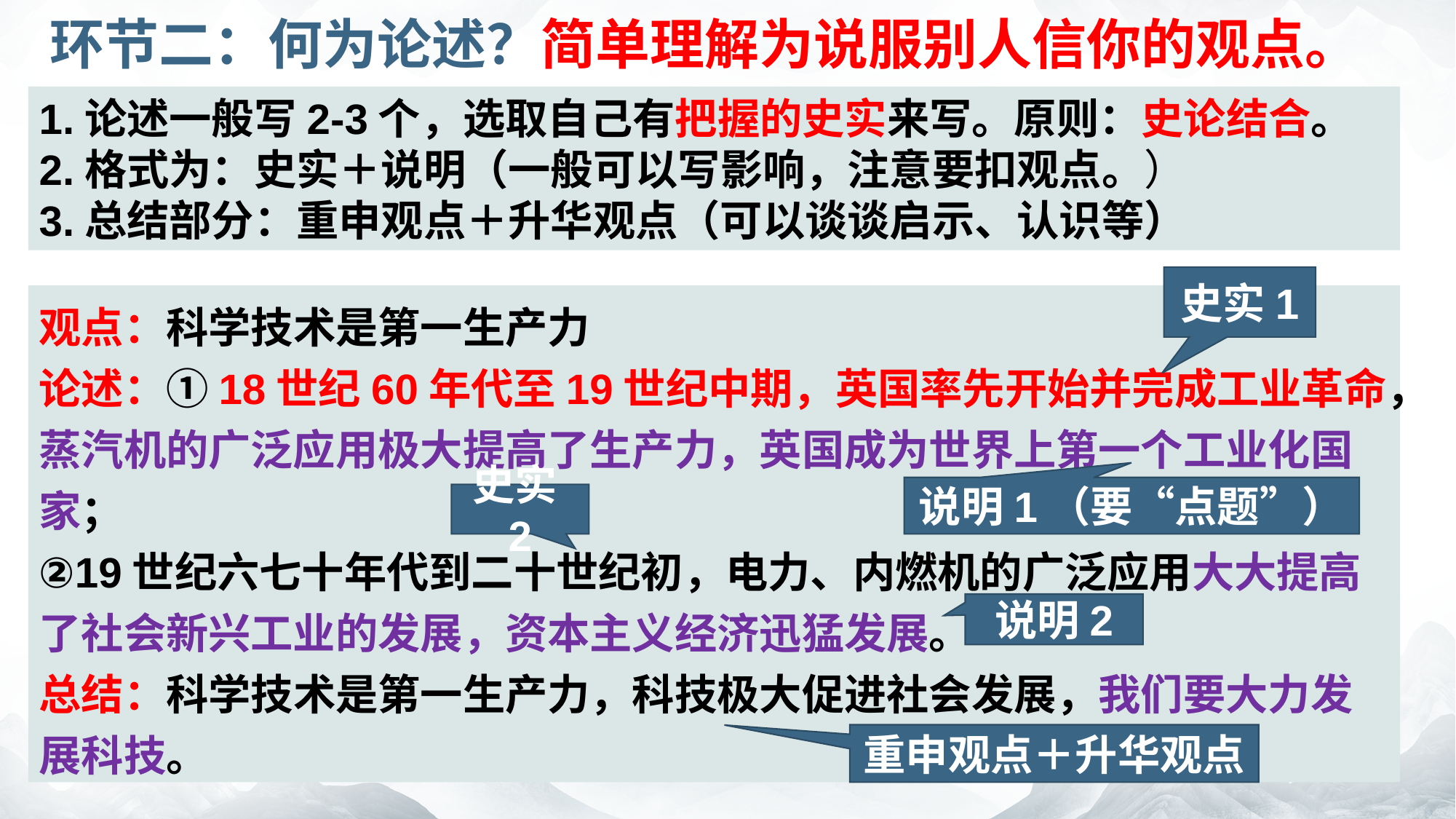

环节二：何为论述？简单理解为说服别人信你的观点。
1.论述一般写2-3个，选取自己有把握的史实来写。原则：史论结合。
2.格式为：史实＋说明（一般可以写影响，注意要扣观点。）
3.总结部分：重申观点＋升华观点（可以谈谈启示、认识等）
史实1
观点：科学技术是第一生产力
论述：①18世纪60年代至19世纪中期，英国率先开始并完成工业革命，蒸汽机的广泛应用极大提高了生产力，英国成为世界上第一个工业化国家；
②19世纪六七十年代到二十世纪初，电力、内燃机的广泛应用大大提高了社会新兴工业的发展，资本主义经济迅猛发展。
总结：科学技术是第一生产力，科技极大促进社会发展，我们要大力发展科技。
说明1（要“点题”）
史实2
说明2
重申观点＋升华观点